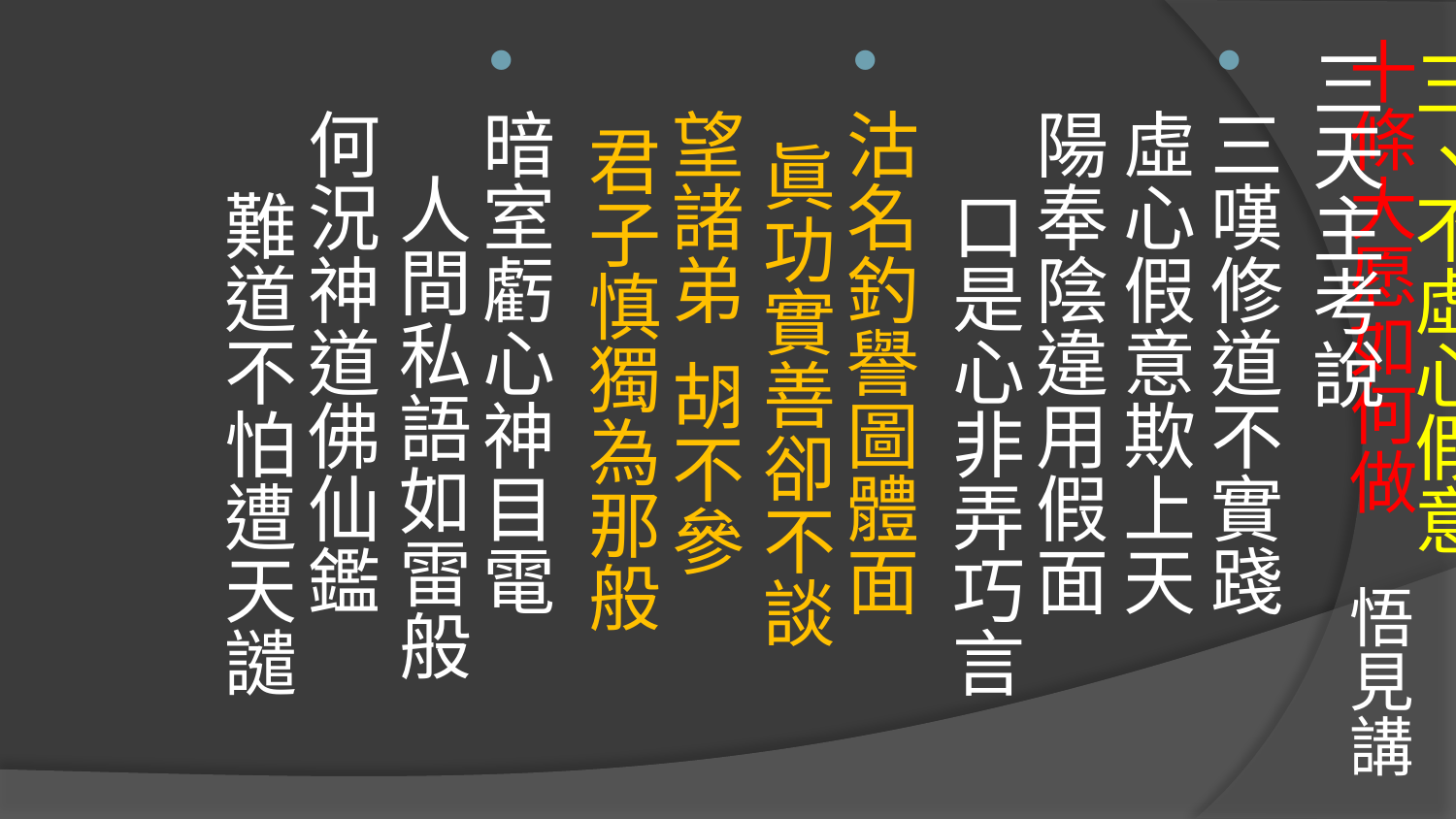

# 十條大愿如何做　悟見講
三、不虛心假意
三天主考說
三嘆修道不實踐           虛心假意欺上天 
陽奉陰違用假面                口是心非弄巧言
沽名釣譽圖體面             眞功實善卻不談 
望諸弟  胡不參              君子慎獨為那般
暗室虧心神目電               人間私語如雷般 
何況神道佛仙鑑                難道不怕遭天譴